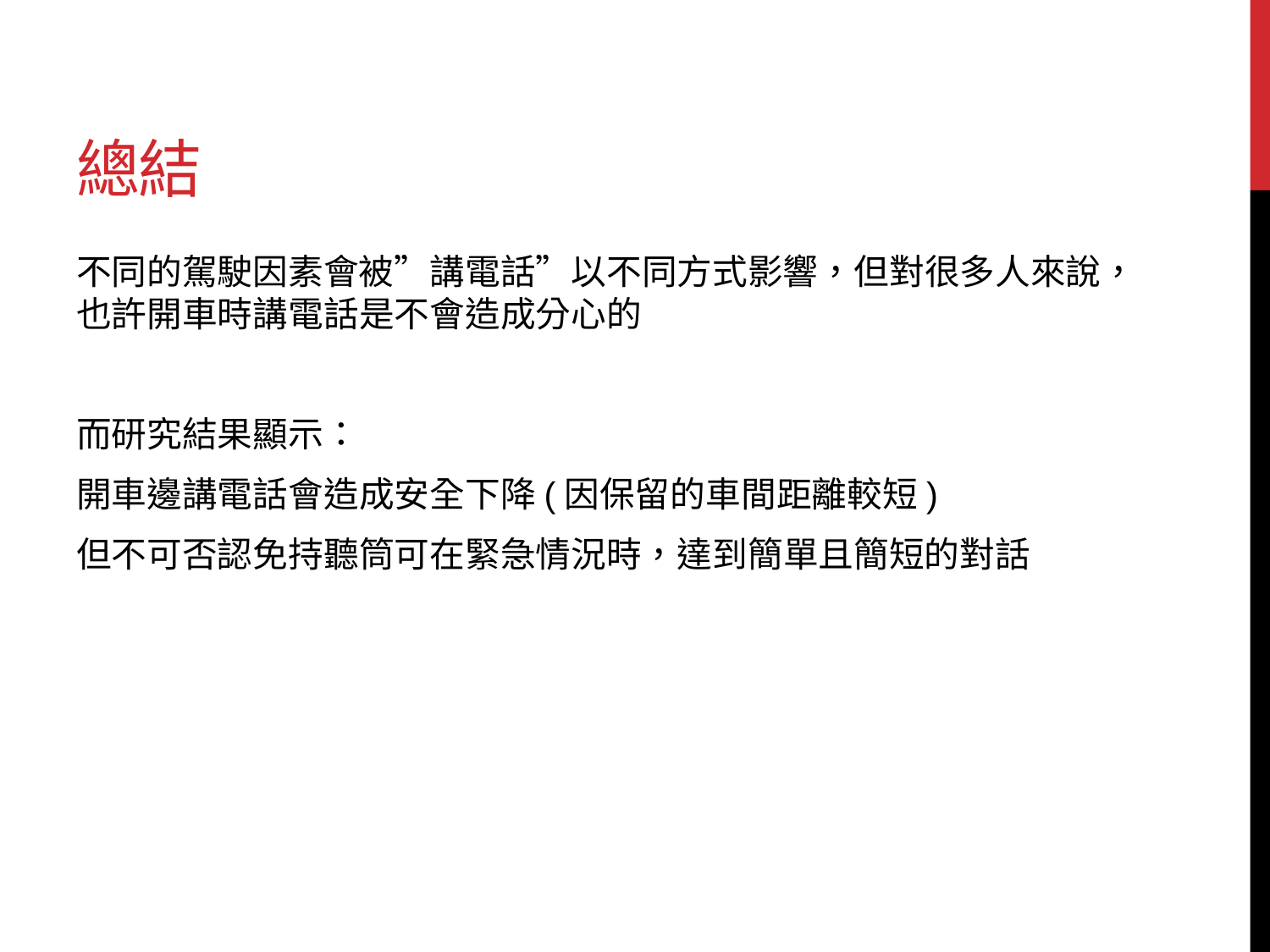

# 總結
不同的駕駛因素會被”講電話”以不同方式影響，但對很多人來說，也許開車時講電話是不會造成分心的

而研究結果顯示：
開車邊講電話會造成安全下降(因保留的車間距離較短)
但不可否認免持聽筒可在緊急情況時，達到簡單且簡短的對話